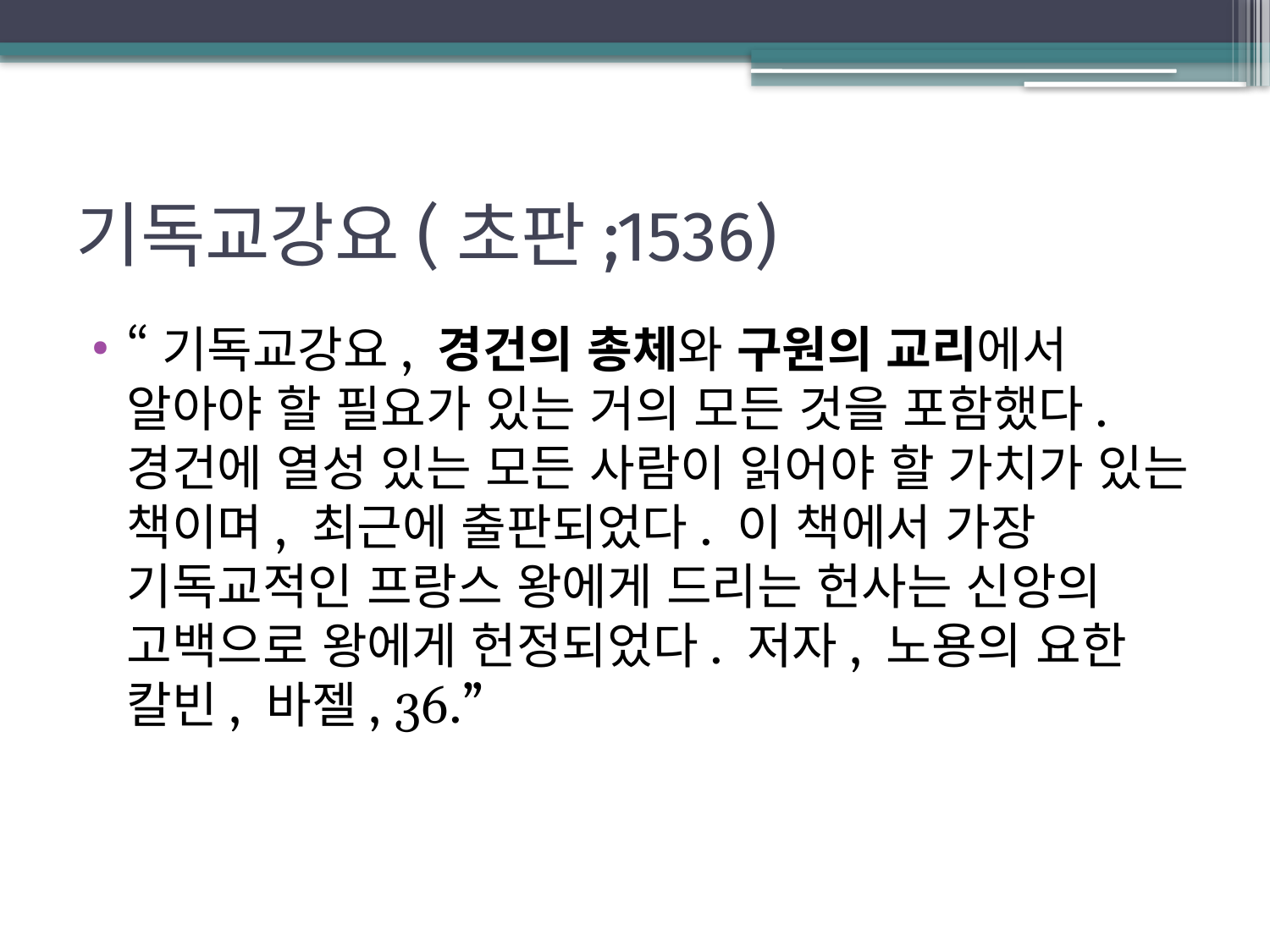

# 기독교강요(초판;1536)
“기독교강요, 경건의 총체와 구원의 교리에서 알아야 할 필요가 있는 거의 모든 것을 포함했다. 경건에 열성 있는 모든 사람이 읽어야 할 가치가 있는 책이며, 최근에 출판되었다. 이 책에서 가장 기독교적인 프랑스 왕에게 드리는 헌사는 신앙의 고백으로 왕에게 헌정되었다. 저자, 노용의 요한 칼빈, 바젤, 36.”